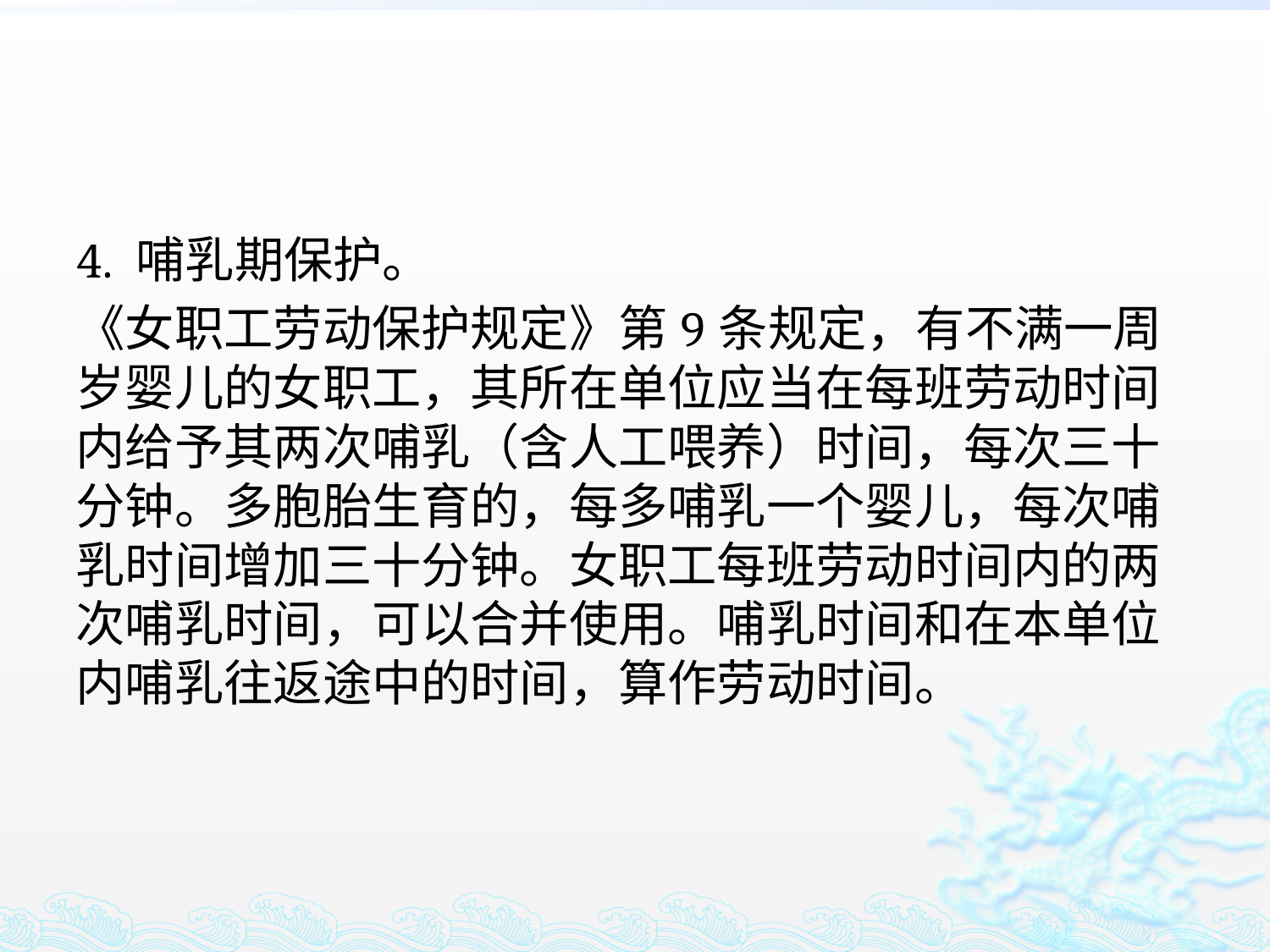

#
4. 哺乳期保护。
《女职工劳动保护规定》第9条规定，有不满一周岁婴儿的女职工，其所在单位应当在每班劳动时间内给予其两次哺乳（含人工喂养）时间，每次三十分钟。多胞胎生育的，每多哺乳一个婴儿，每次哺乳时间增加三十分钟。女职工每班劳动时间内的两次哺乳时间，可以合并使用。哺乳时间和在本单位内哺乳往返途中的时间，算作劳动时间。